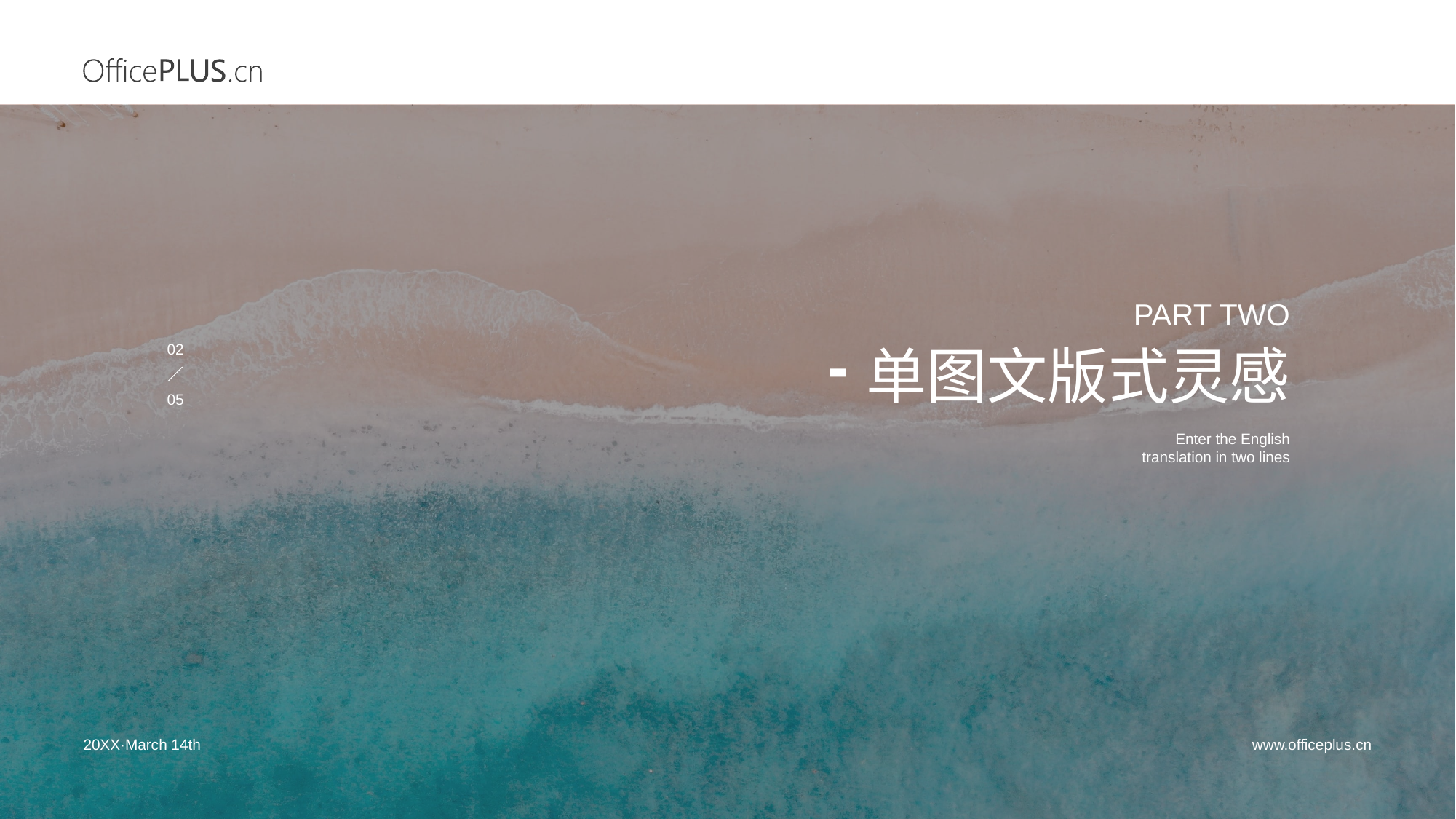

PART TWO
单图文版式灵感
02

05
Enter the English
translation in two lines
20XX·March 14th